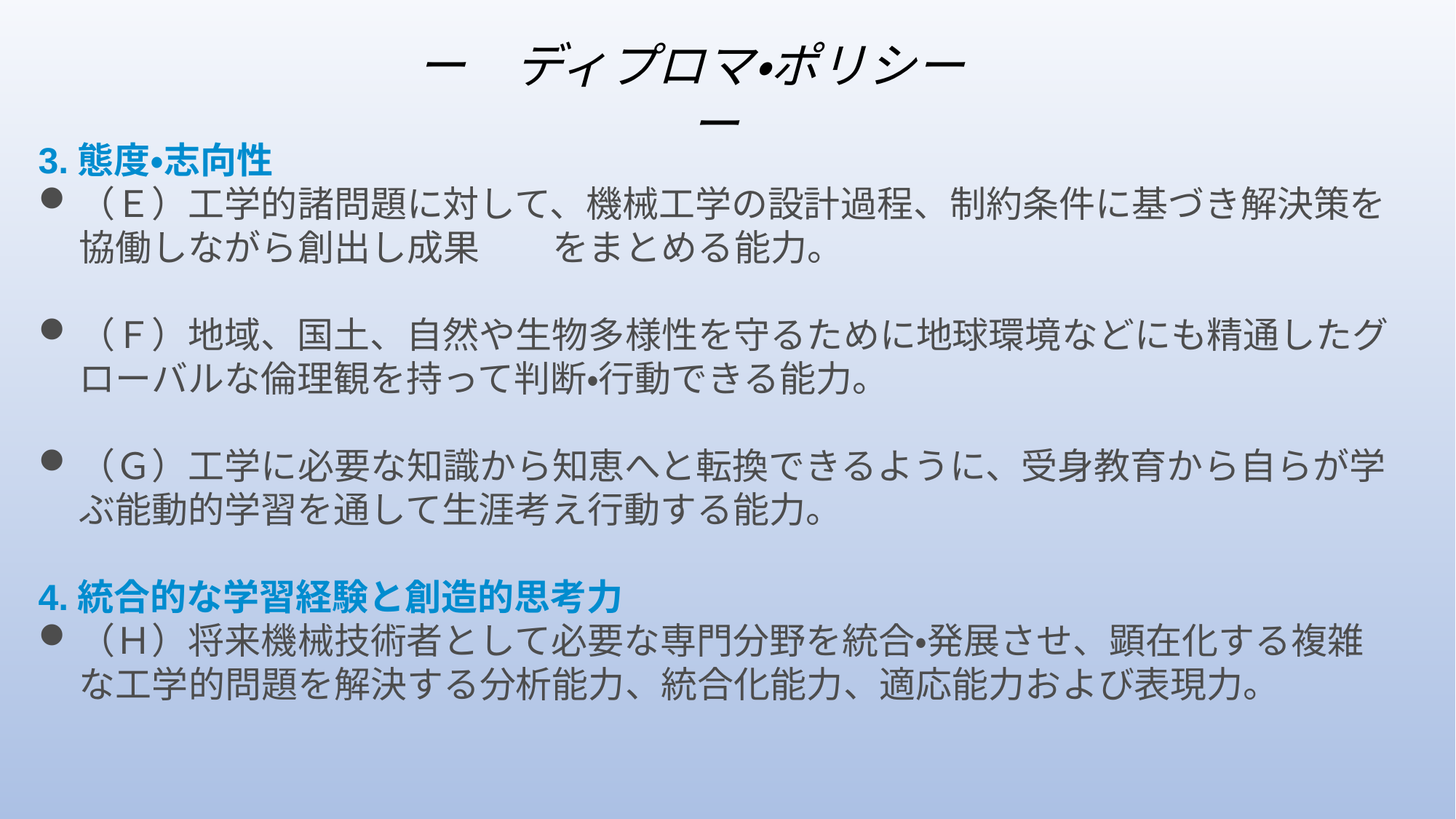

ー　ディプロマ・ポリシー　ー
3.態度・志向性
（Ｅ）工学的諸問題に対して、機械工学の設計過程、制約条件に基づき解決策を協働しながら創出し成果　　をまとめる能力。

（Ｆ）地域、国土、自然や生物多様性を守るために地球環境などにも精通したグローバルな倫理観を持って判断・行動できる能力。

（Ｇ）工学に必要な知識から知恵へと転換できるように、受身教育から自らが学ぶ能動的学習を通して生涯考え行動する能力。

4.統合的な学習経験と創造的思考力
（Ｈ）将来機械技術者として必要な専門分野を統合・発展させ、顕在化する複雑な工学的問題を解決する分析能力、統合化能力、適応能力および表現力。